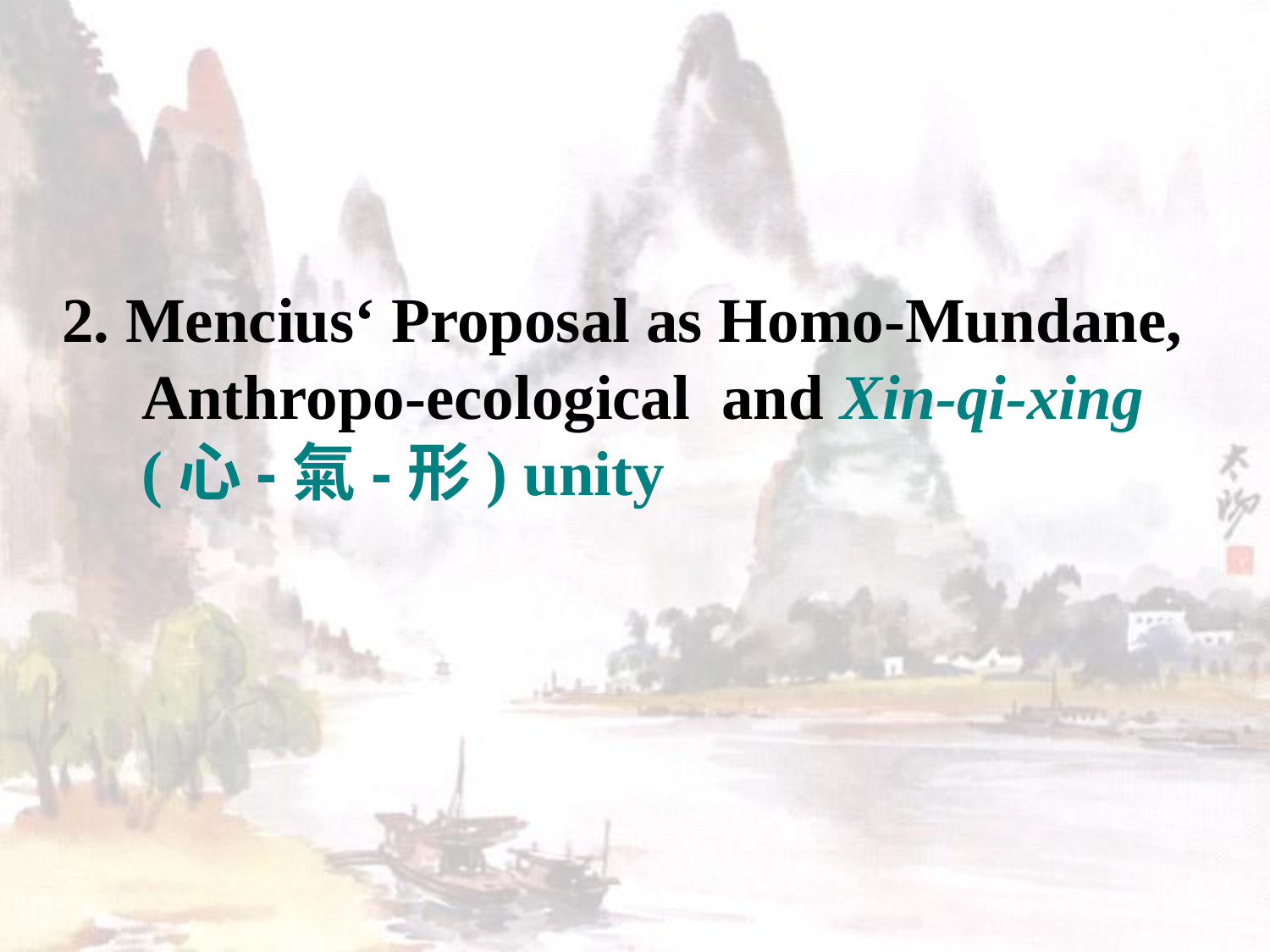

2. Mencius‘ Proposal as Homo-Mundane,
     Anthropo-ecological  and Xin-qi-xing
     (心-氣-形) unity